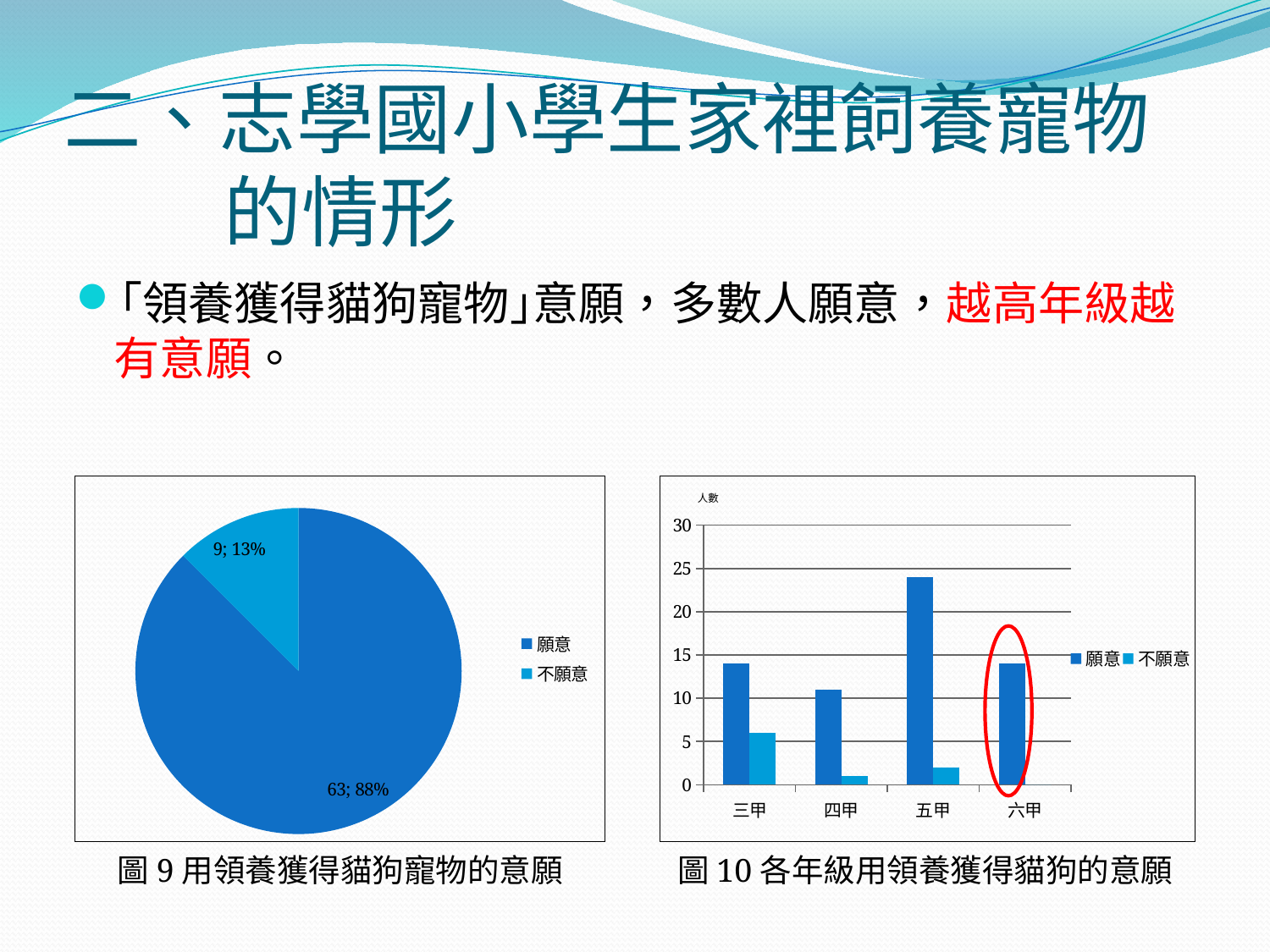

# 二、志學國小學生家裡飼養寵物的情形
｢領養獲得貓狗寵物｣意願，多數人願意，越高年級越有意願。

### Chart

| Category |  |
|---|---|
| 願意 | 63.0 |
| 不願意 | 9.0 |

### Chart

| Category | 願意 | 不願意 |
|---|---|---|
| 三甲 | 14.0 | 6.0 |
| 四甲 | 11.0 | 1.0 |
| 五甲 | 24.0 | 2.0 |
| 六甲 | 14.0 | 0.0 |
人數

圖9用領養獲得貓狗寵物的意願
圖10各年級用領養獲得貓狗的意願